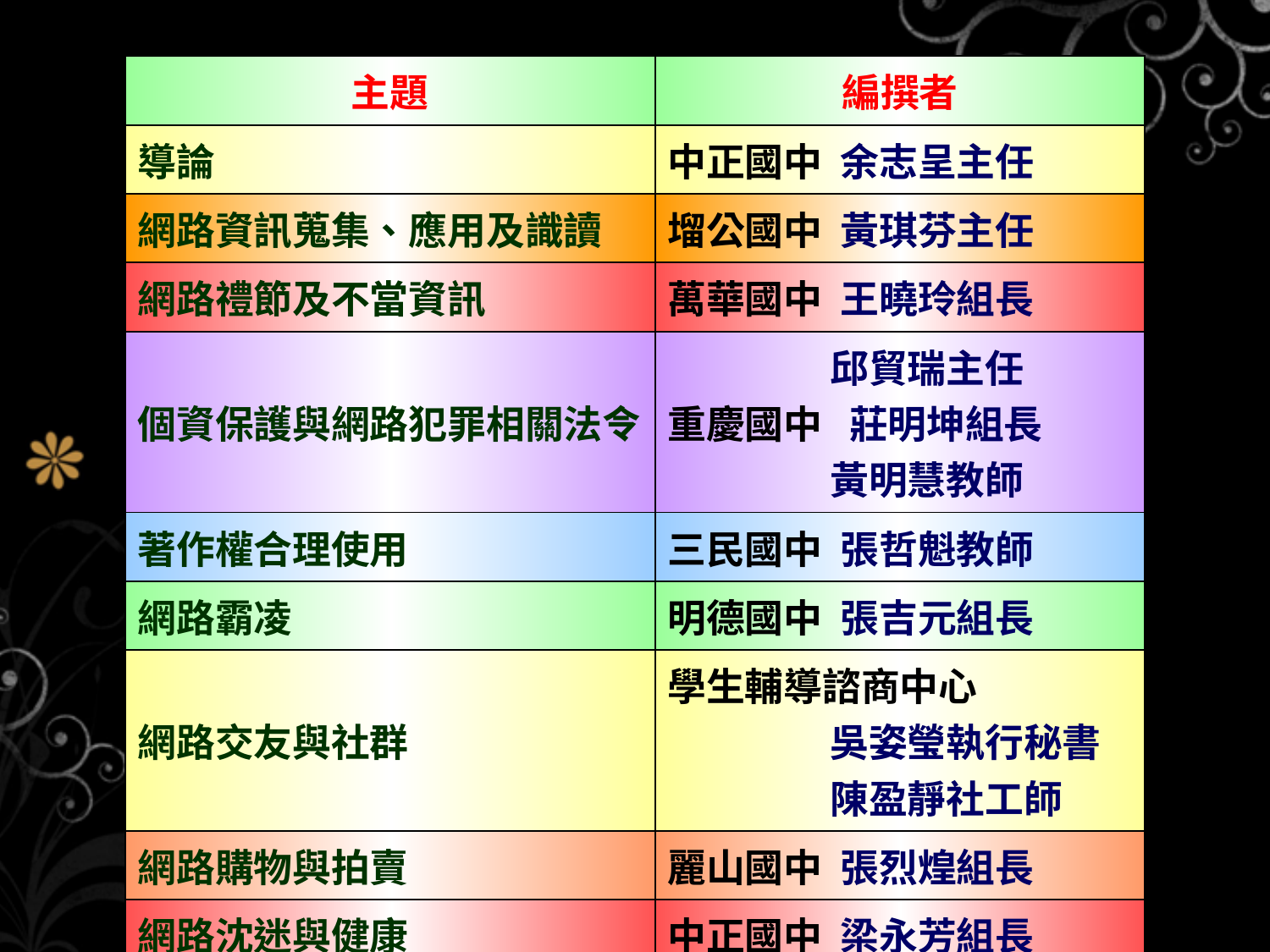

| 主題 | 編撰者 |
| --- | --- |
| 導論 | 中正國中 余志呈主任 |
| 網路資訊蒐集、應用及識讀 | 塯公國中 黃琪芬主任 |
| 網路禮節及不當資訊 | 萬華國中 王曉玲組長 |
| 個資保護與網路犯罪相關法令 | 邱貿瑞主任 重慶國中 莊明坤組長 黃明慧教師 |
| 著作權合理使用 | 三民國中 張哲魁教師 |
| 網路霸凌 | 明德國中 張吉元組長 |
| 網路交友與社群 | 學生輔導諮商中心 吳姿瑩執行秘書 陳盈靜社工師 |
| 網路購物與拍賣 | 麗山國中 張烈煌組長 |
| 網路沈迷與健康 | 中正國中 梁永芳組長 |
| 雲世界與行動分享 | 西松高中 賴宏銓主任 |
#

5